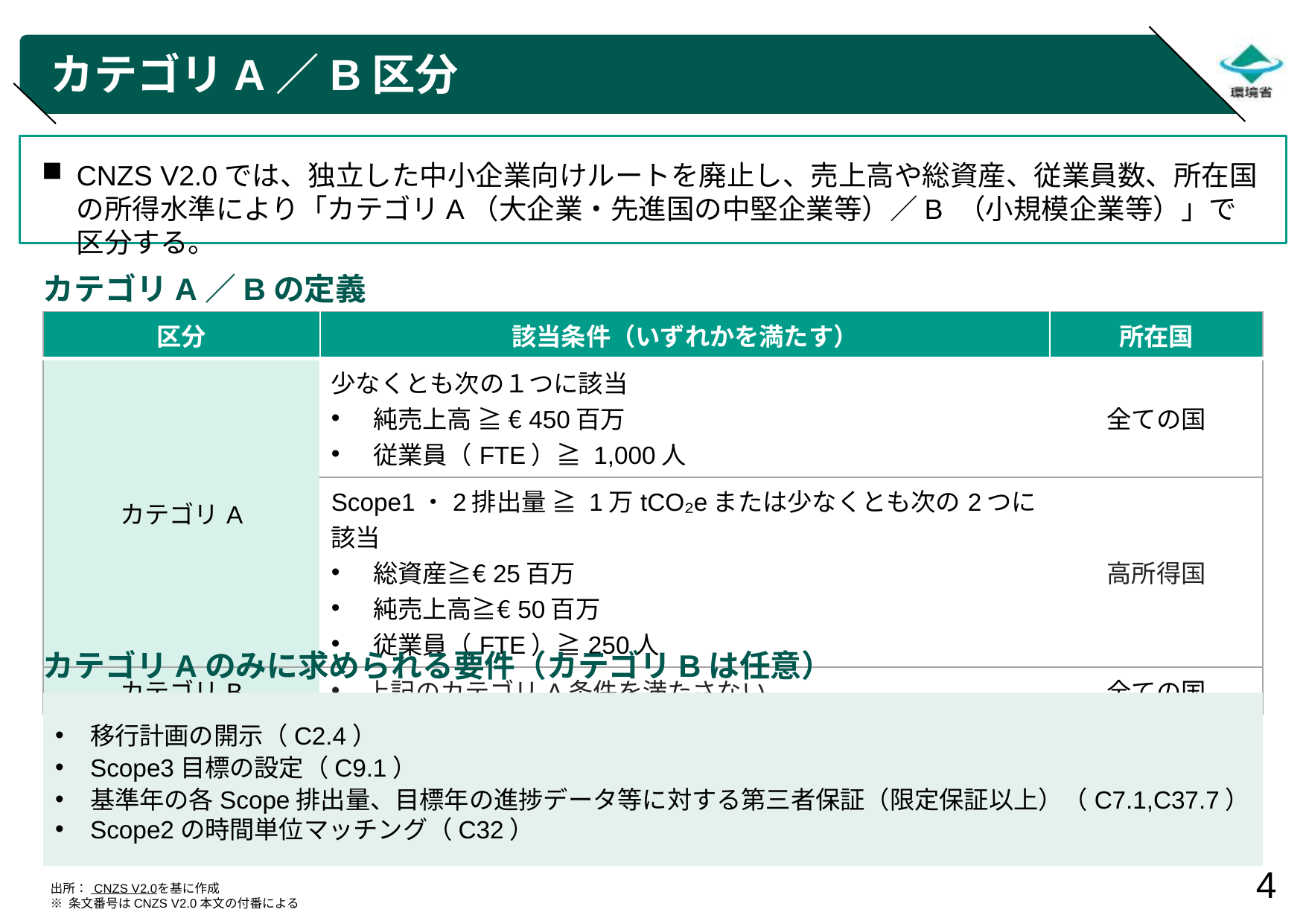

# カテゴリA／B区分
CNZS V2.0では、独立した中小企業向けルートを廃止し、売上高や総資産、従業員数、所在国の所得水準により「カテゴリA（大企業・先進国の中堅企業等）／B （小規模企業等）」で区分する。
カテゴリA／Bの定義
| 区分 | 該当条件（いずれかを満たす） | 所在国 |
| --- | --- | --- |
| カテゴリA | 少なくとも次の１つに該当 純売上高 ≧ €450百万 従業員（FTE）≧ 1,000人 | 全ての国 |
|  | Scope1・2排出量 ≧ 1万tCO₂eまたは少なくとも次の2つに該当 総資産≧€25百万 純売上高≧€50百万 従業員（FTE）≧250人 | 高所得国 |
| カテゴリB | 上記のカテゴリA条件を満たさない | 全ての国 |
カテゴリAのみに求められる要件（カテゴリBは任意）
移行計画の開示（C2.4）
Scope3目標の設定（C9.1）
基準年の各Scope排出量、目標年の進捗データ等に対する第三者保証（限定保証以上）（C7.1,C37.7）
Scope2の時間単位マッチング（C32）
出所： CNZS V2.0を基に作成
※ 条文番号はCNZS V2.0本文の付番による